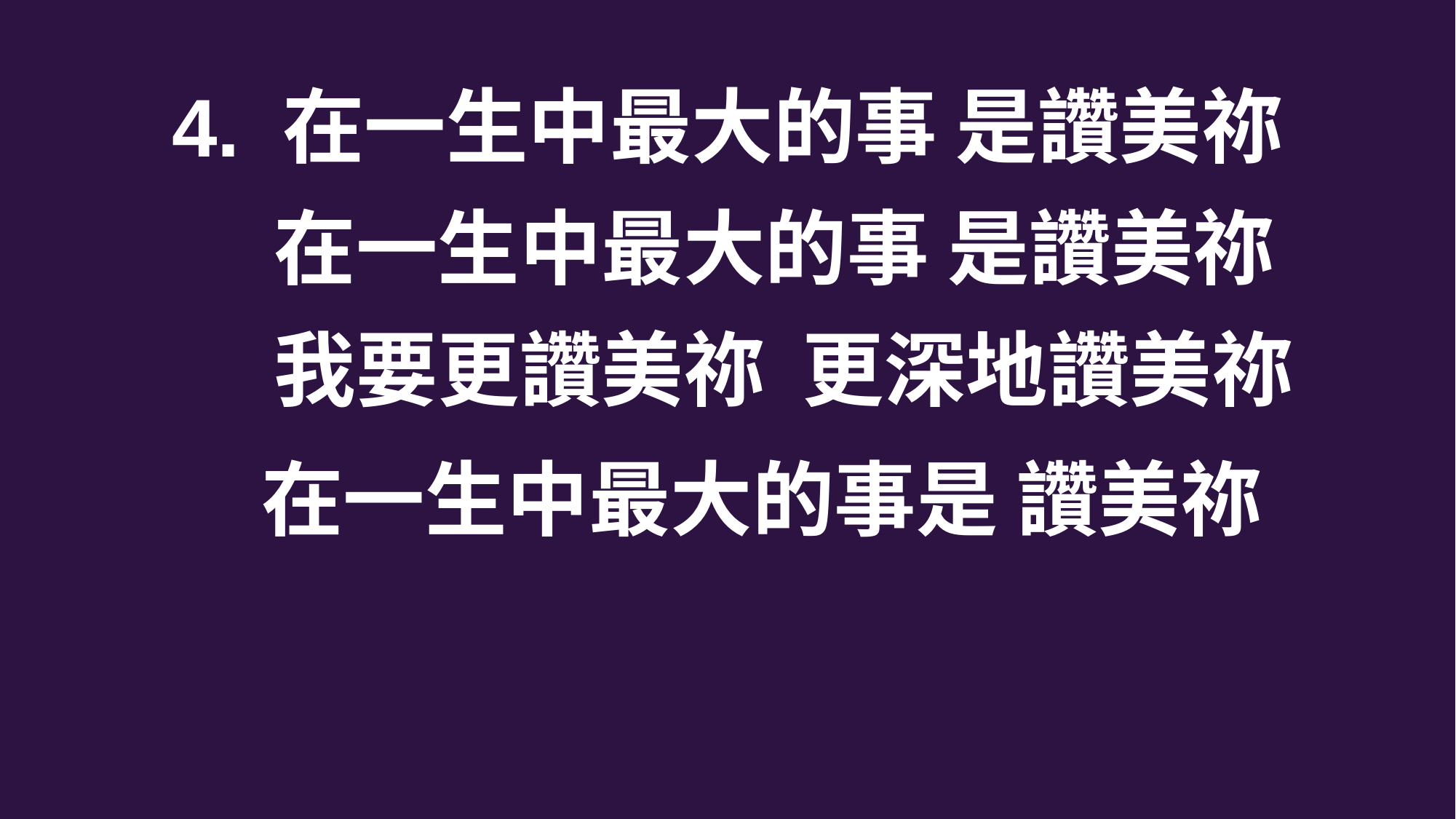

4. 在一生中最大的事 是讚美祢
    在一生中最大的事 是讚美祢
     我要更讚美祢  更深地讚美祢
    在一生中最大的事是 讚美祢